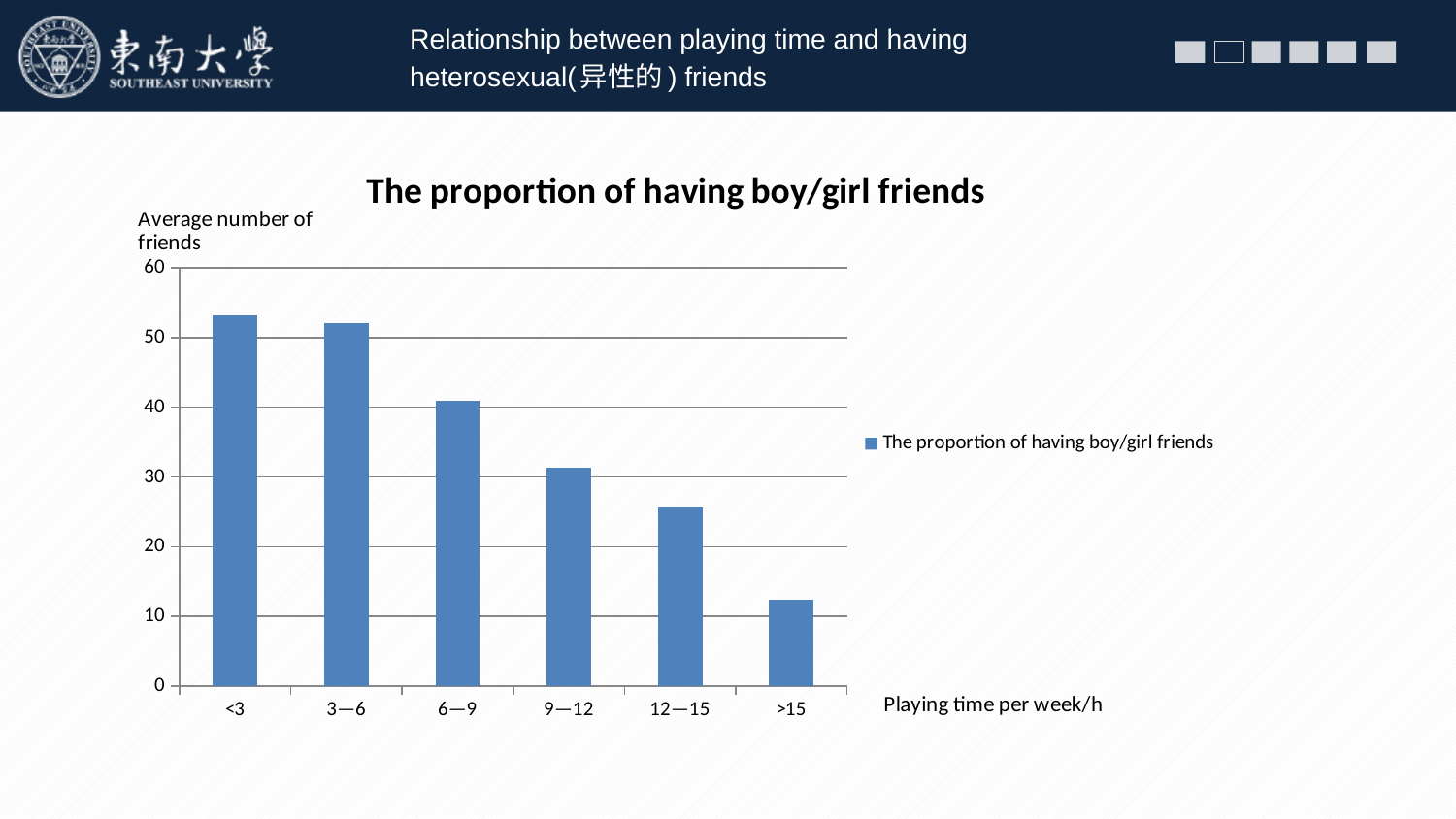

Relationship between playing time and having heterosexual(异性的) friends

### Chart:

| Category |  |
|---|---|
| <3 | 53.2 |
| 3—6 | 52.1 |
| 6—9 | 40.9 |
| 9—12 | 31.3 |
| 12—15 | 25.7 |
| >15 | 12.4 |